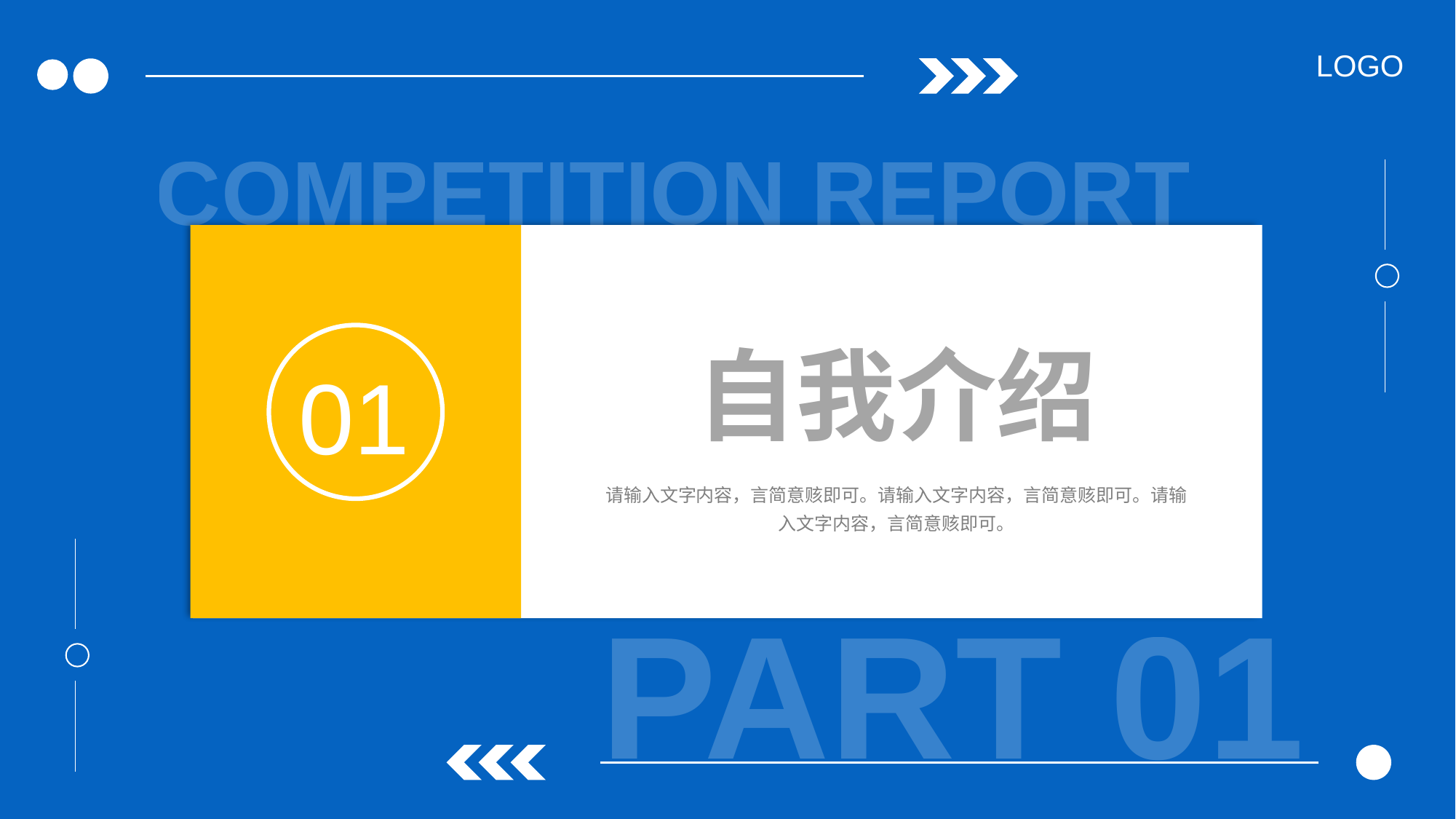

LOGO

COMPETITION REPORT

01
自我介绍
请输入文字内容，言简意赅即可。请输入文字内容，言简意赅即可。请输入文字内容，言简意赅即可。
PART 01